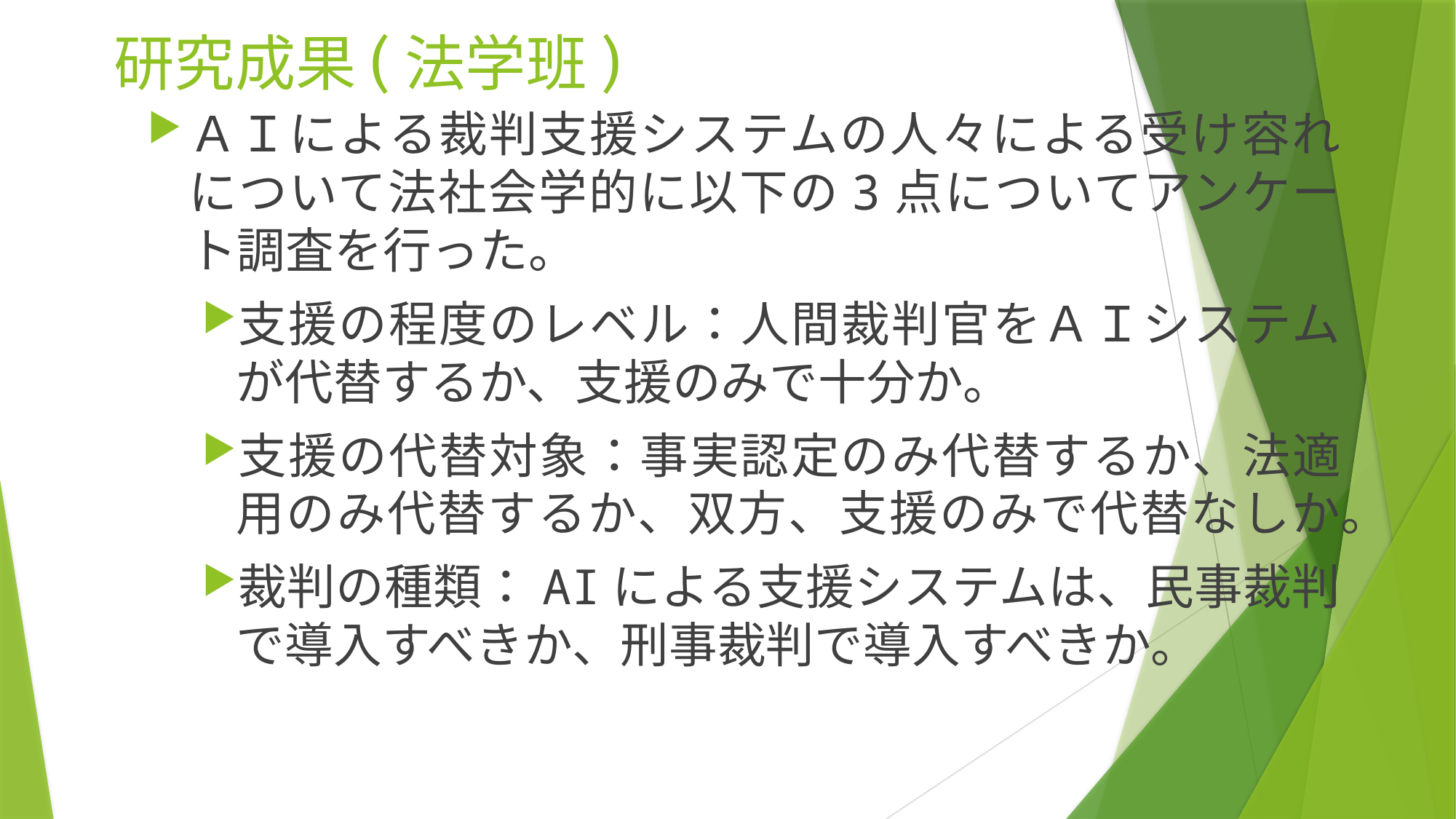

# 研究成果(法学班)
ＡＩによる裁判支援システムの人々による受け容れについて法社会学的に以下の3点についてアンケート調査を行った。
支援の程度のレベル：人間裁判官をＡＩシステムが代替するか、支援のみで十分か。
支援の代替対象：事実認定のみ代替するか、法適用のみ代替するか、双方、支援のみで代替なしか。
裁判の種類：AIによる支援システムは、民事裁判で導入すべきか、刑事裁判で導入すべきか。